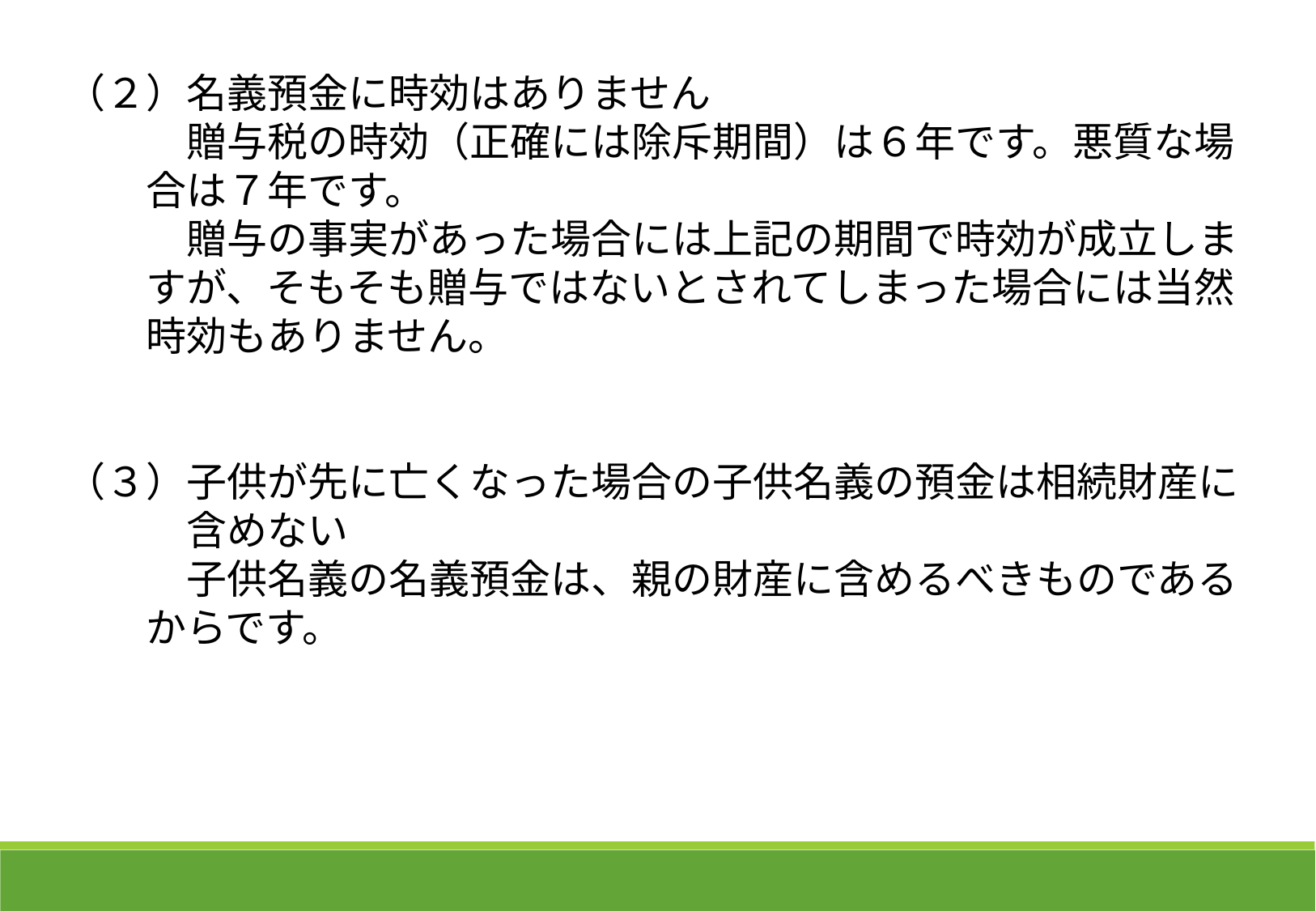

（２）名義預金に時効はありません
　　　贈与税の時効（正確には除斥期間）は６年です。悪質な場
　　合は７年です。
　　　贈与の事実があった場合には上記の期間で時効が成立しま
　　すが、そもそも贈与ではないとされてしまった場合には当然
　　時効もありません。

（３）子供が先に亡くなった場合の子供名義の預金は相続財産に
　　　含めない
　　　子供名義の名義預金は、親の財産に含めるべきものである
　　からです。